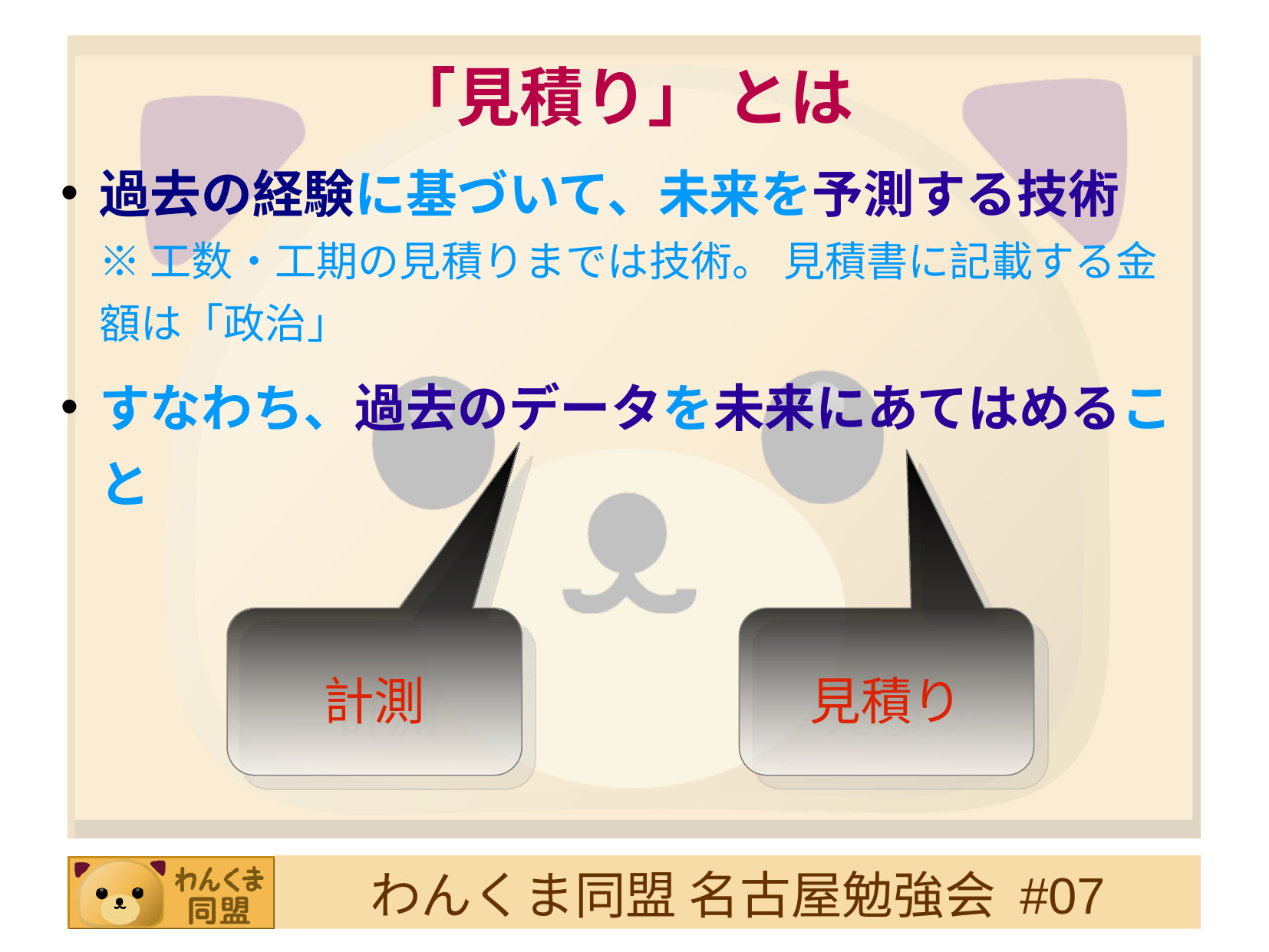

# 「見積り」 とは
過去の経験に基づいて、未来を予測する技術
※ 工数・工期の見積りまでは技術。 見積書に記載する金額は「政治」
すなわち、過去のデータを未来にあてはめること
計測
見積り